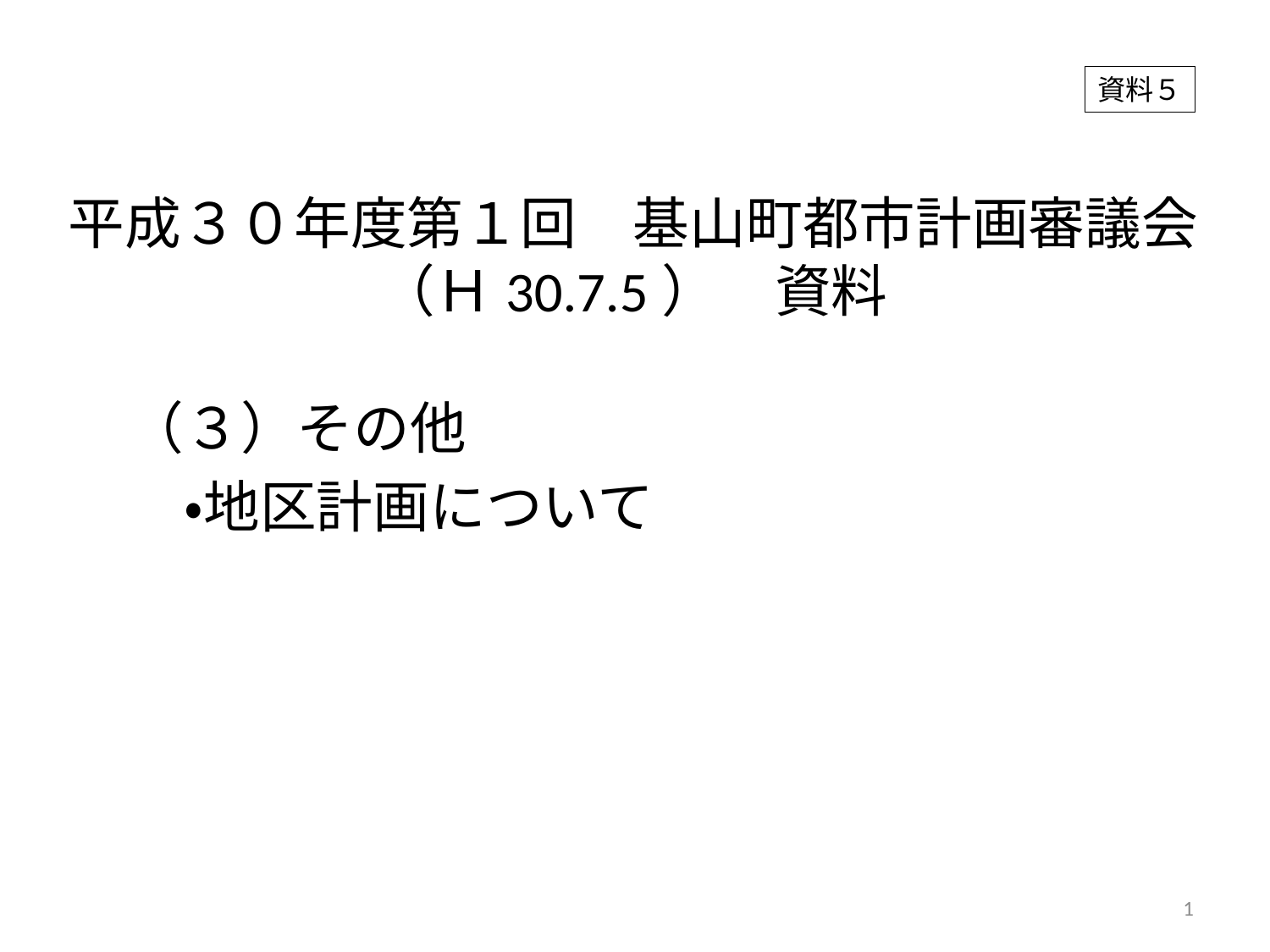

資料５
# 平成３０年度第１回　基山町都市計画審議会 （Ｈ30.7.5）　資料
（３）その他
　・地区計画について
1